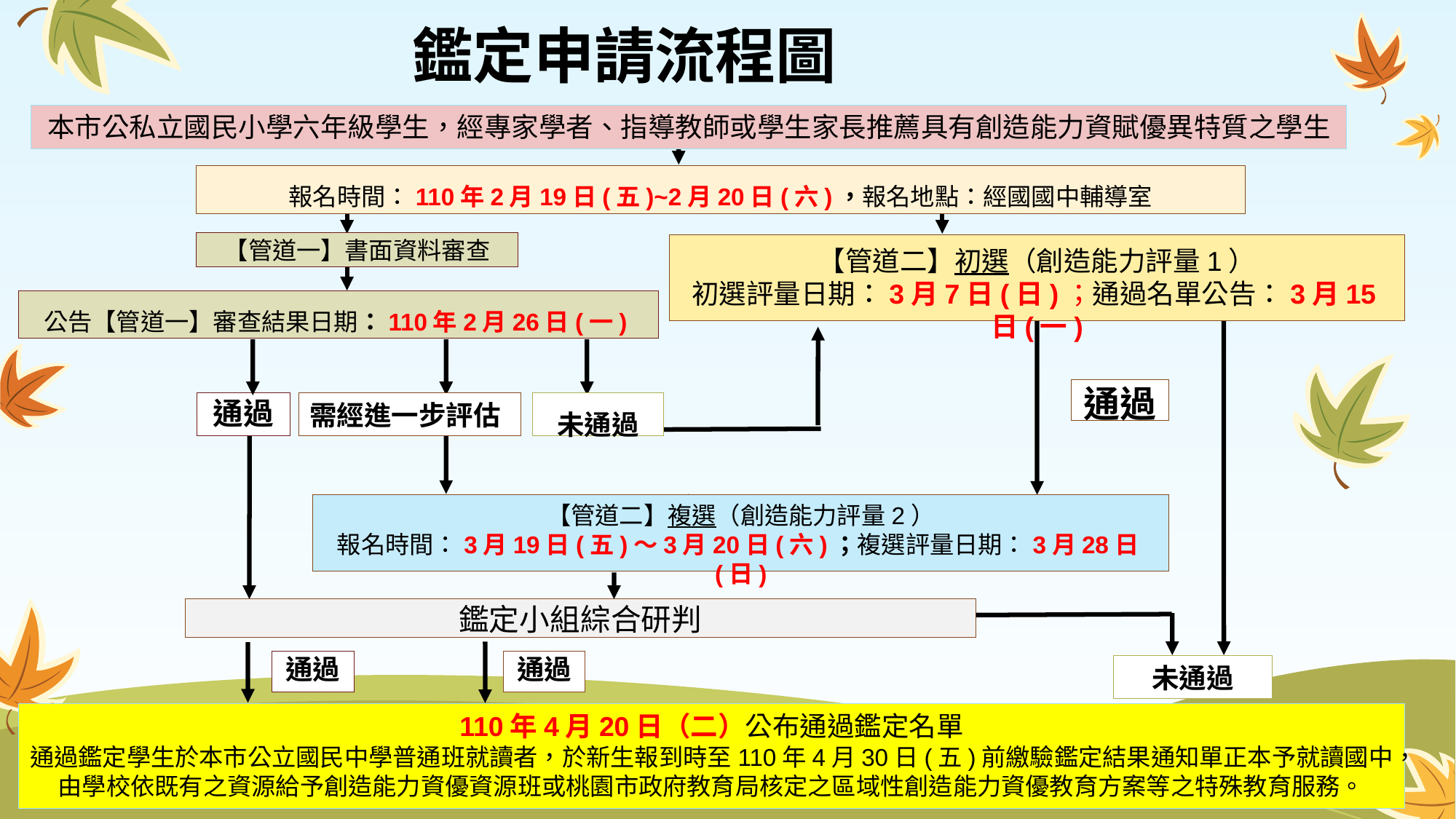

鑑定申請流程圖
本市公私立國民小學六年級學生，經專家學者、指導教師或學生家長推薦具有創造能力資賦優異特質之學生

報名時間：110年2月19日(五)~2月20日(六)，報名地點：經國國中輔導室

【管道一】書面資料審查
【管道二】初選（創造能力評量1）
初選評量日期：3月7日(日)；通過名單公告：3月15日(一)

公告【管道一】審查結果日期：110年2月26日(一)

通過
通過
需經進一步評估
未通過

【管道二】複選（創造能力評量2）
報名時間：3月19日(五)～3月20日(六)；複選評量日期：3月28日(日)

鑑定小組綜合研判

通過
通過
未通過
110年4月20日（二）公布通過鑑定名單
通過鑑定學生於本市公立國民中學普通班就讀者，於新生報到時至110年4月30日(五)前繳驗鑑定結果通知單正本予就讀國中，
由學校依既有之資源給予創造能力資優資源班或桃園市政府教育局核定之區域性創造能力資優教育方案等之特殊教育服務。
36